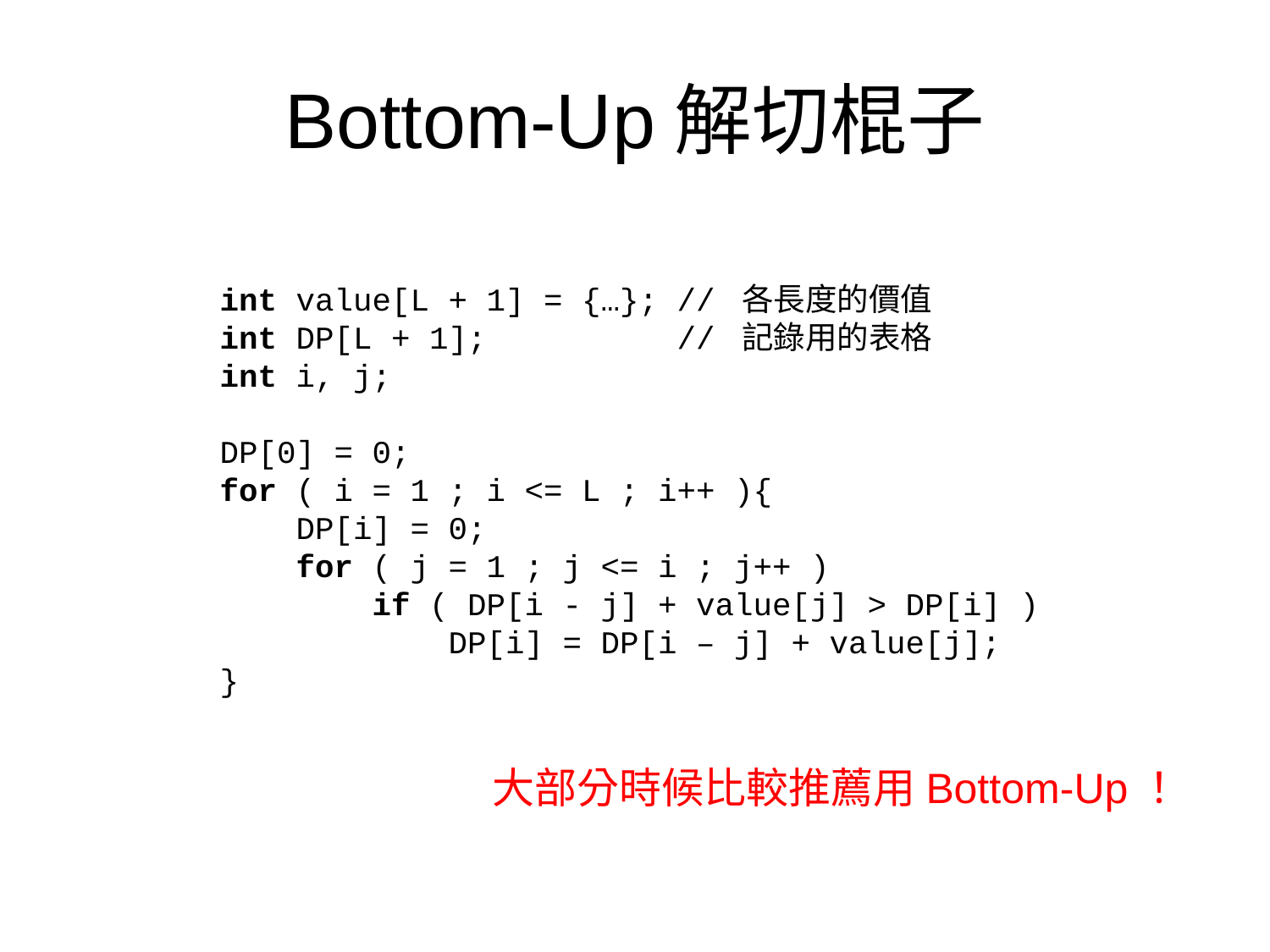

# Bottom-Up解切棍子
int value[L + 1] = {…}; // 各長度的價值
int DP[L + 1];          // 記錄用的表格
int i, j;

DP[0] = 0;
for ( i = 1 ; i <= L ; i++ ){
    DP[i] = 0;
    for ( j = 1 ; j <= i ; j++ )
        if ( DP[i - j] + value[j] > DP[i] )
            DP[i] = DP[i – j] + value[j];
}

大部分時候比較推薦用Bottom-Up！